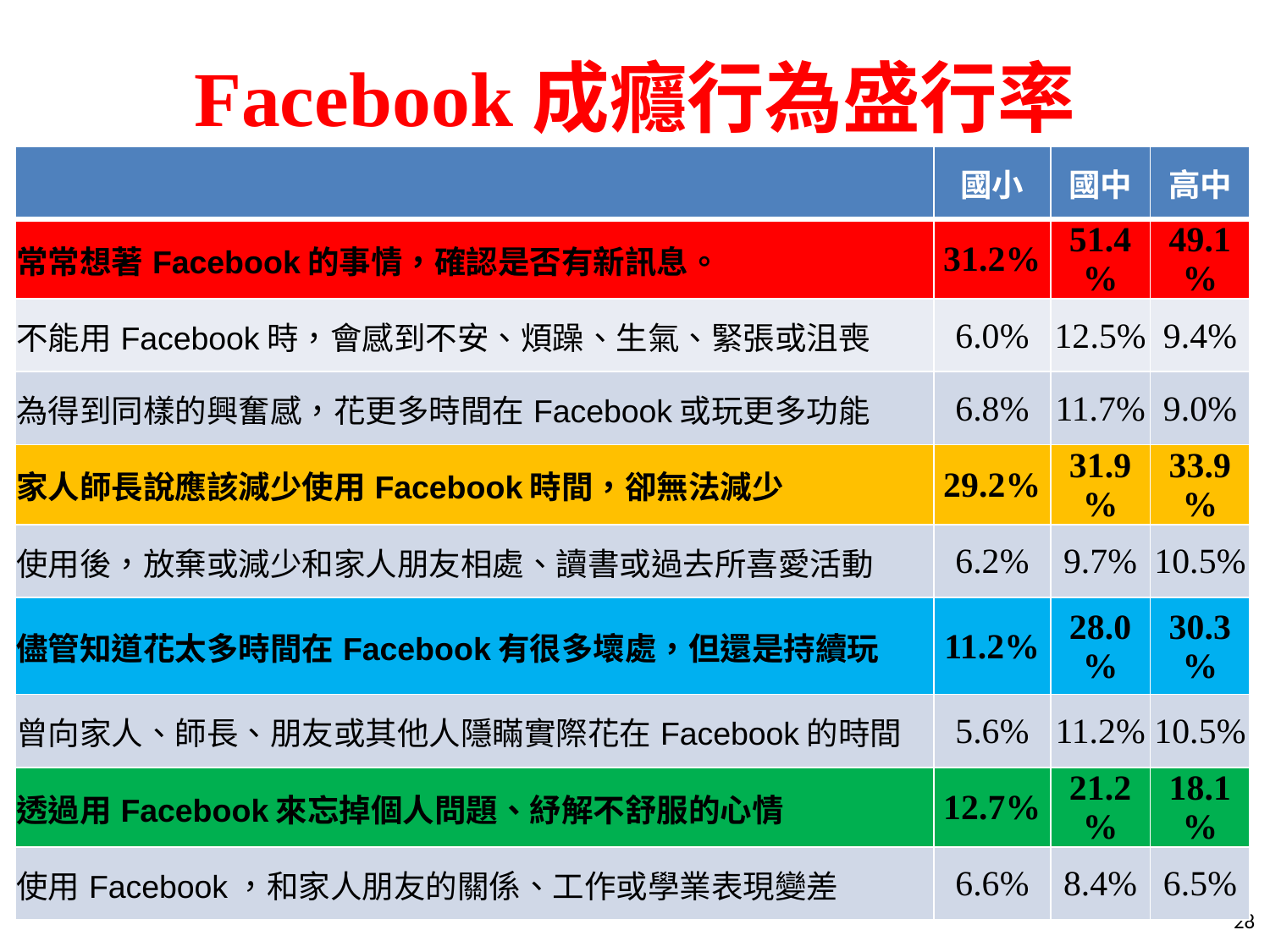

# Facebook成癮行為盛行率
|  | 國小 | 國中 | 高中 |
| --- | --- | --- | --- |
| 常常想著Facebook的事情，確認是否有新訊息。 | 31.2% | 51.4% | 49.1% |
| 不能用Facebook時，會感到不安、煩躁、生氣、緊張或沮喪 | 6.0% | 12.5% | 9.4% |
| 為得到同樣的興奮感，花更多時間在Facebook或玩更多功能 | 6.8% | 11.7% | 9.0% |
| 家人師長說應該減少使用Facebook時間，卻無法減少 | 29.2% | 31.9% | 33.9% |
| 使用後，放棄或減少和家人朋友相處、讀書或過去所喜愛活動 | 6.2% | 9.7% | 10.5% |
| 儘管知道花太多時間在Facebook有很多壞處，但還是持續玩 | 11.2% | 28.0% | 30.3% |
| 曾向家人、師長、朋友或其他人隱瞞實際花在Facebook的時間 | 5.6% | 11.2% | 10.5% |
| 透過用Facebook來忘掉個人問題、紓解不舒服的心情 | 12.7% | 21.2% | 18.1% |
| 使用Facebook，和家人朋友的關係、工作或學業表現變差 | 6.6% | 8.4% | 6.5% |
28